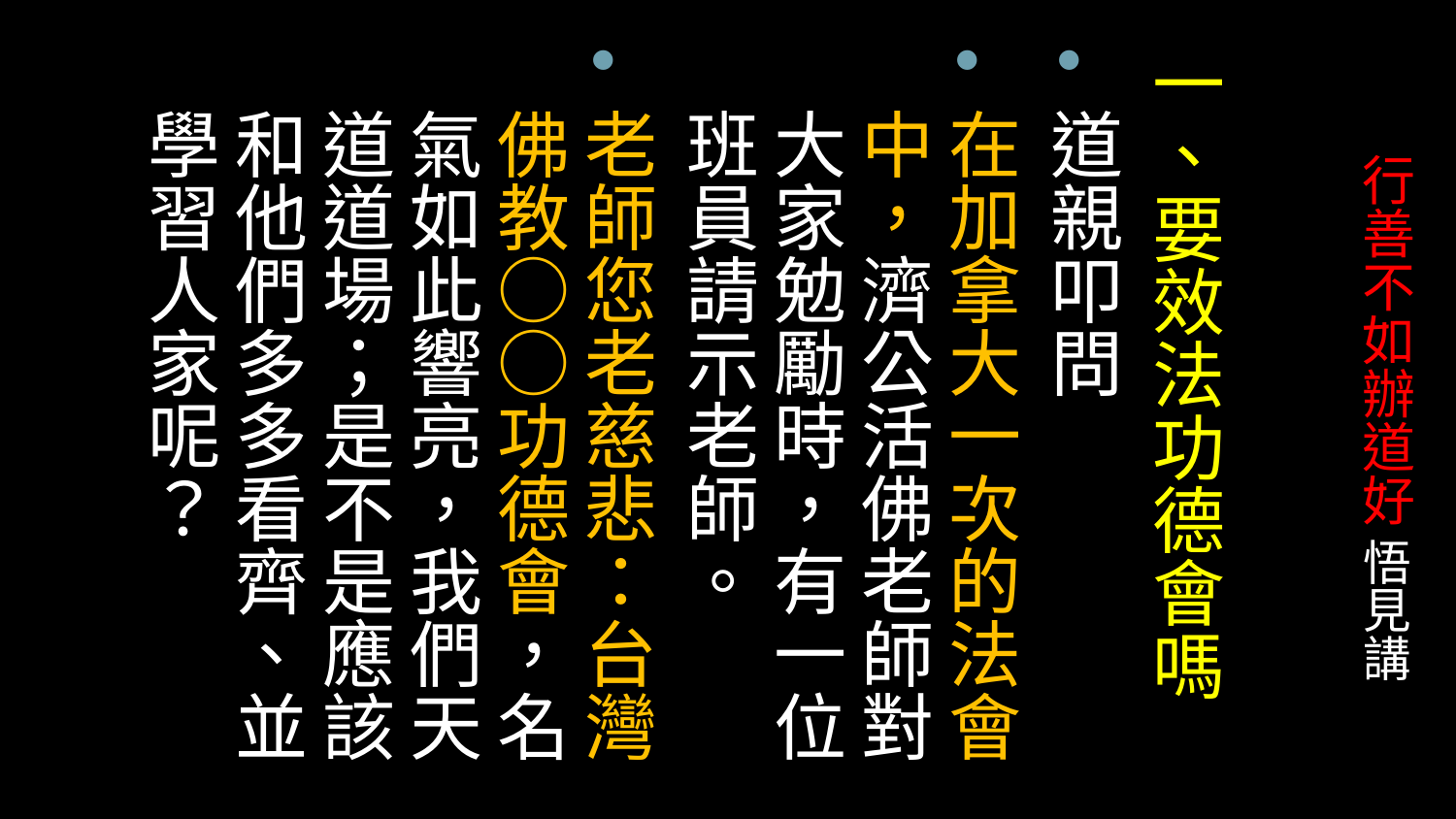

一、要效法功德會嗎
道親叩問
在加拿大一次的法會中，濟公活佛老師對大家勉勵時，有一位班員請示老師。
老師您老慈悲：台灣佛教○○功德會，名氣如此響亮，我們天道道場；是不是應該和他們多多看齊、並學習人家呢？

# 行善不如辦道好 悟見講